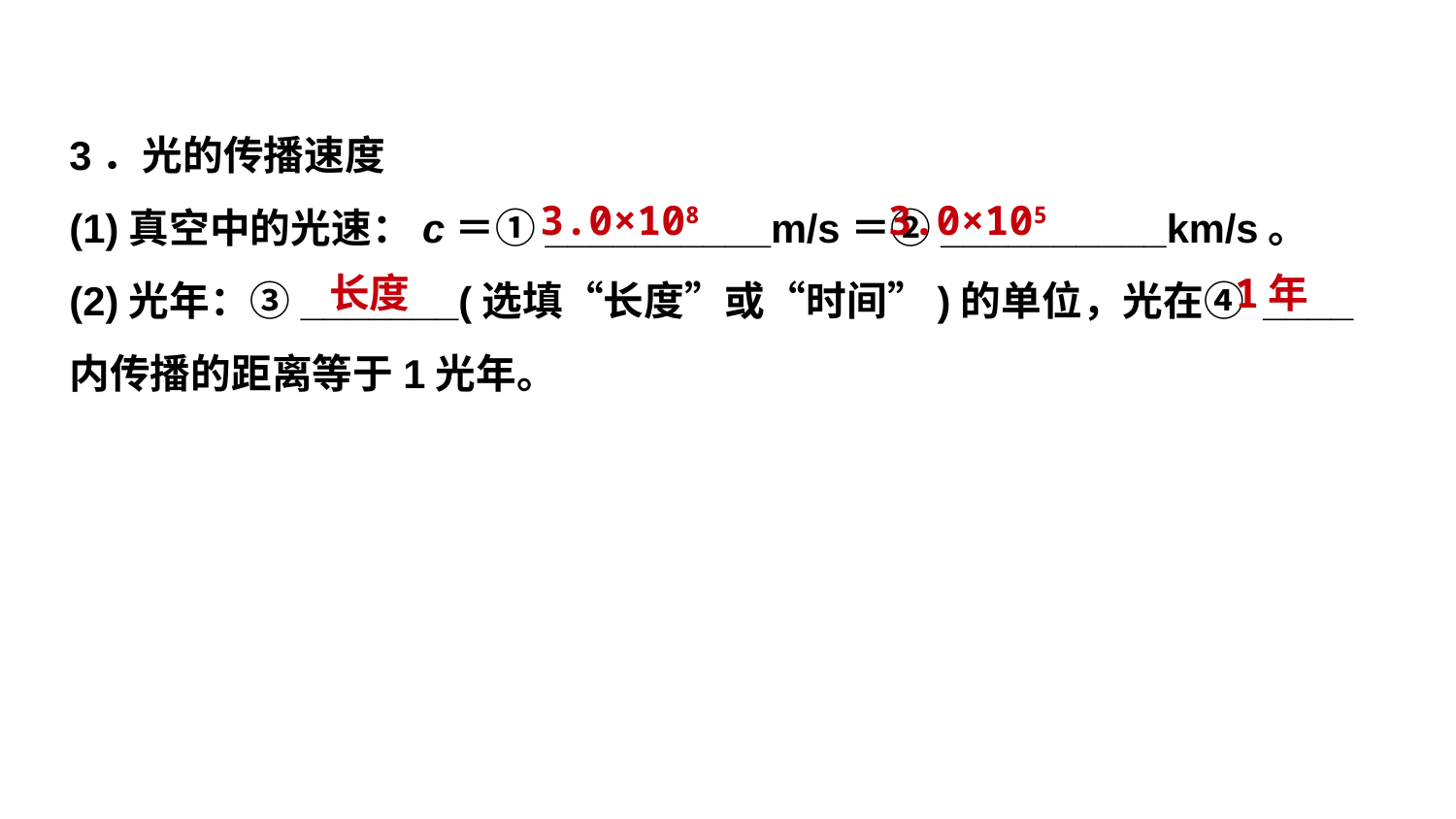

3．光的传播速度
(1)真空中的光速：c＝①__________m/s＝②__________km/s。
(2)光年：③_______(选填“长度”或“时间”)的单位，光在④ ____内传播的距离等于1光年。
 3.0×108
 3.0×105
 长度
1年